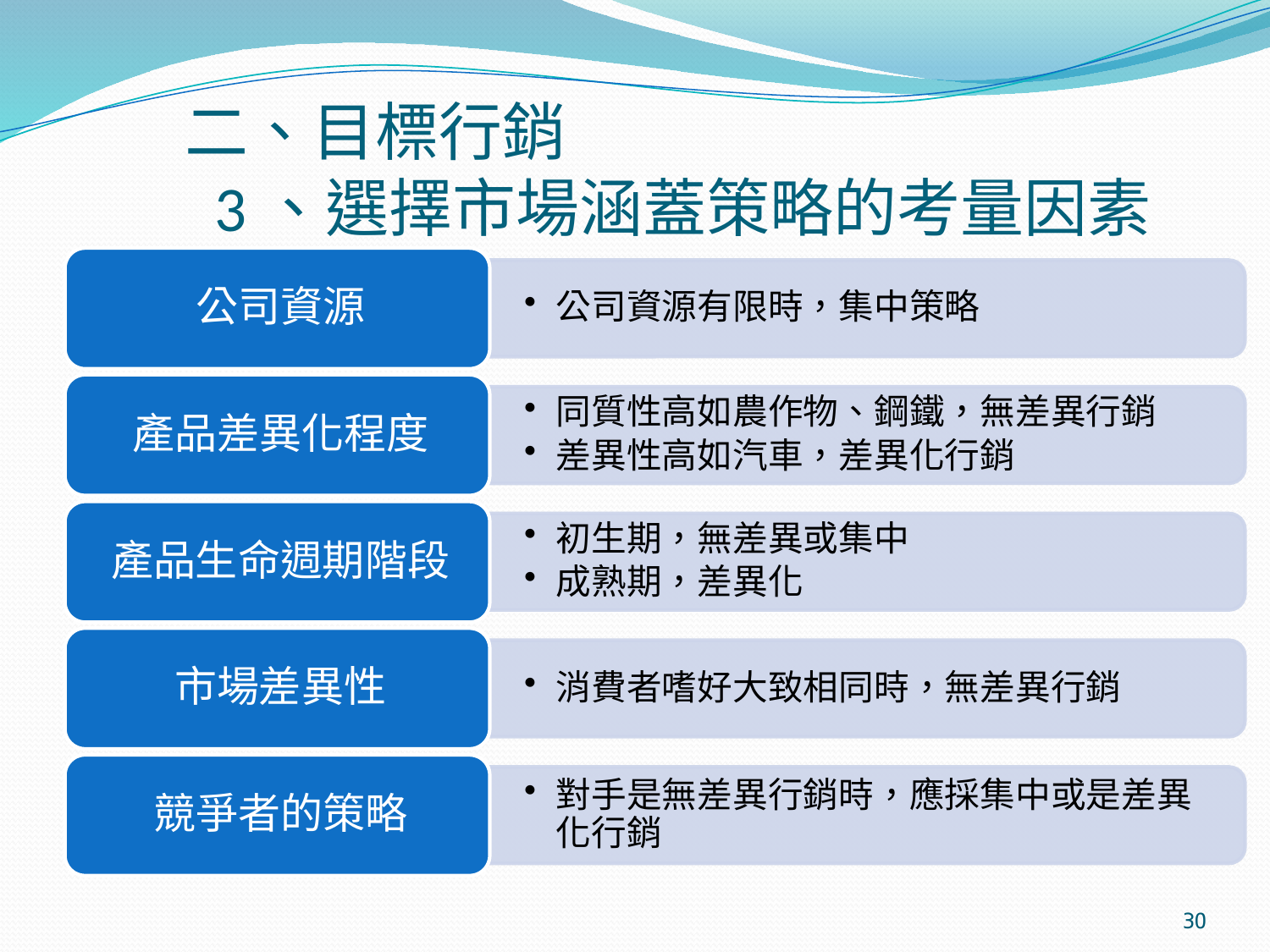

# 二、目標行銷 3、選擇市場涵蓋策略的考量因素
公司資源有限時，集中策略
公司資源
同質性高如農作物、鋼鐵，無差異行銷
差異性高如汽車，差異化行銷
產品差異化程度
初生期，無差異或集中
成熟期，差異化
產品生命週期階段
消費者嗜好大致相同時，無差異行銷
市場差異性
對手是無差異行銷時，應採集中或是差異化行銷
競爭者的策略
30